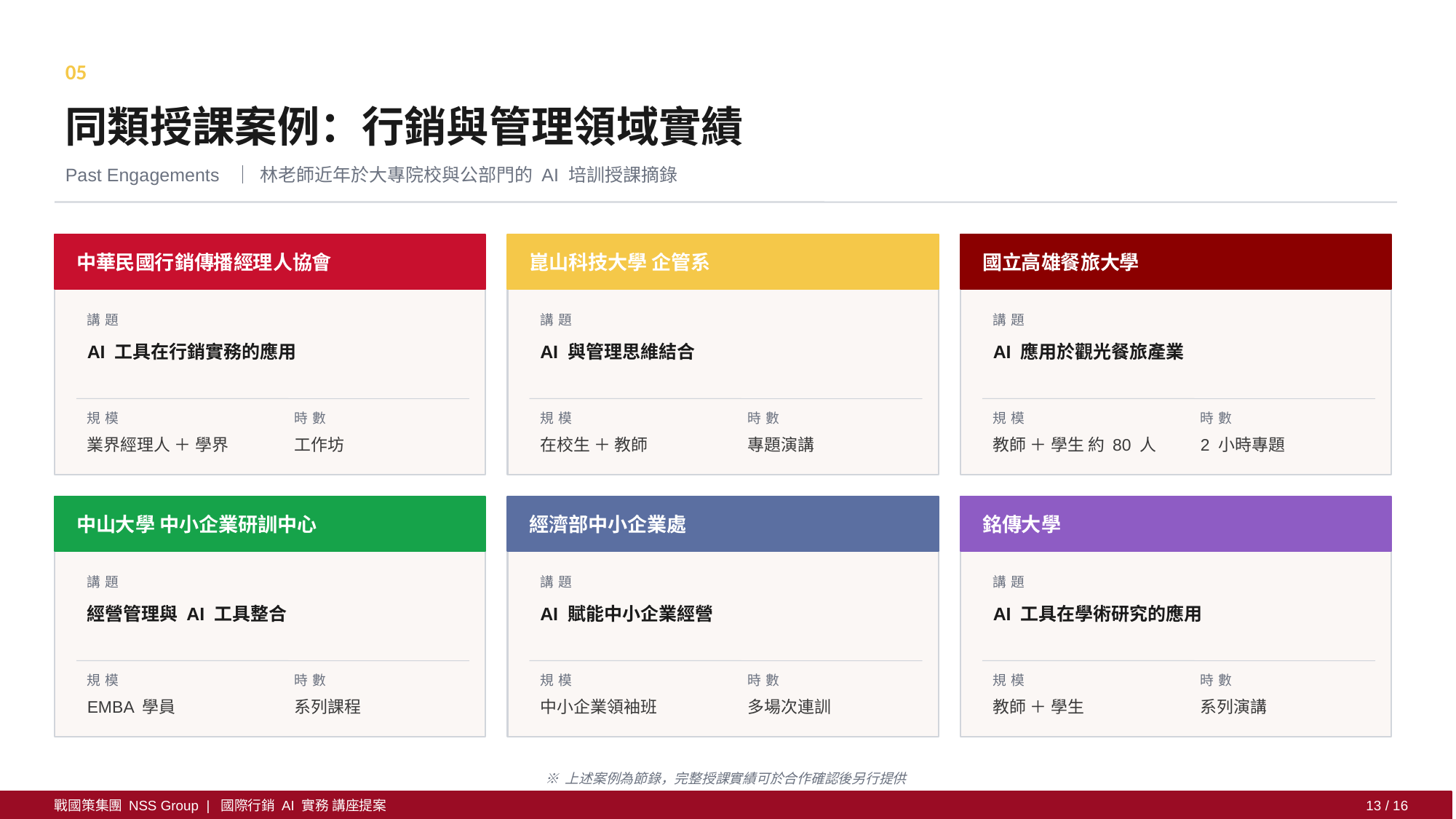

05
同類授課案例：行銷與管理領域實績
Past Engagements  ｜  林老師近年於大專院校與公部門的 AI 培訓授課摘錄

中華民國行銷傳播經理人協會

崑山科技大學 企管系

國立高雄餐旅大學
講題
講題
講題
AI 工具在行銷實務的應用
AI 與管理思維結合
AI 應用於觀光餐旅產業

規模
時數
規模
時數
規模
時數
業界經理人 ＋ 學界
工作坊
在校生 ＋ 教師
專題演講
教師 ＋ 學生 約 80 人
2 小時專題

中山大學 中小企業研訓中心

經濟部中小企業處

銘傳大學
講題
講題
講題
經營管理與 AI 工具整合
AI 賦能中小企業經營
AI 工具在學術研究的應用

規模
時數
規模
時數
規模
時數
EMBA 學員
系列課程
中小企業領袖班
多場次連訓
教師 ＋ 學生
系列演講
※ 上述案例為節錄，完整授課實績可於合作確認後另行提供

戰國策集團 NSS Group  |  國際行銷 AI 實務 講座提案
13 / 16